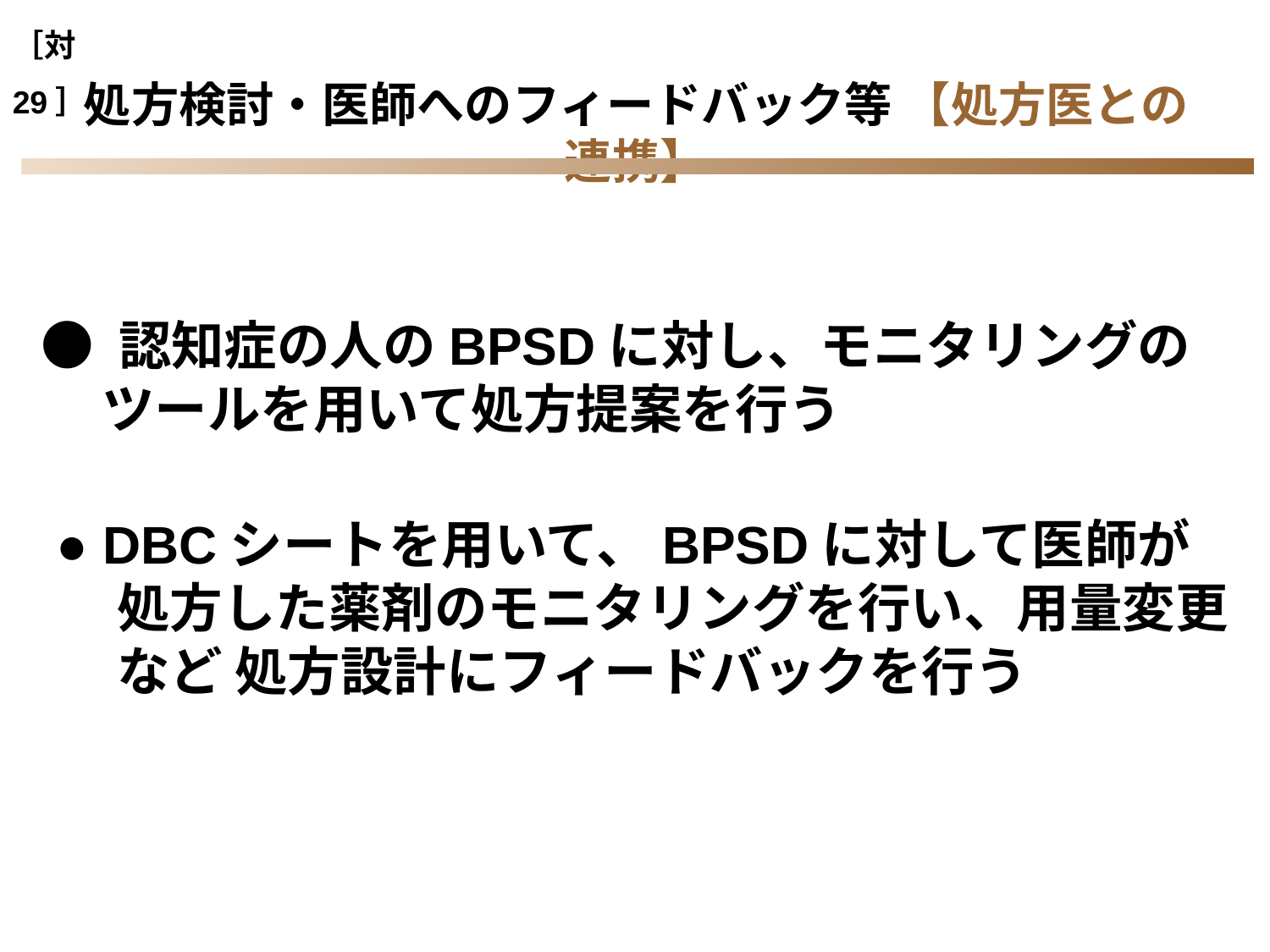

［対29］
処方検討・医師へのフィードバック等 【処方医との連携】

● 認知症の人のBPSDに対し、モニタリングの
    ツールを用いて処方提案を行う
● DBCシートを用いて、BPSDに対して医師が
    処方した薬剤のモニタリングを行い、用量変更
    など 処方設計にフィードバックを行う